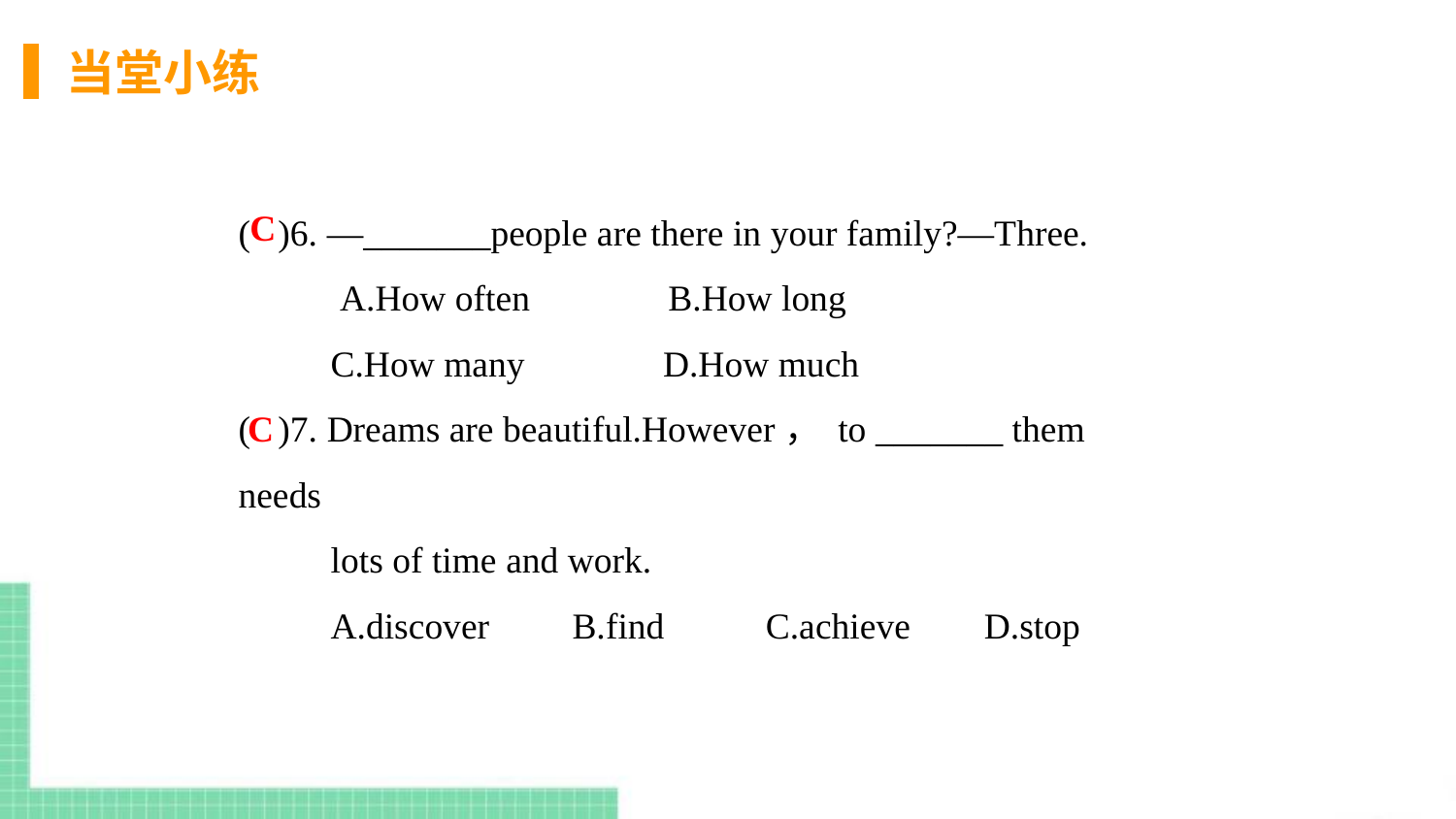

当堂小练

(   )6. —_______people are there in your family?—Three.
           A.How often               B.How long
          C.How many               D.How much
(   )7. Dreams are beautiful.However， to _______ them needs
          lots of time and work.
          A.discover         B.find           C.achieve        D.stop
C
C